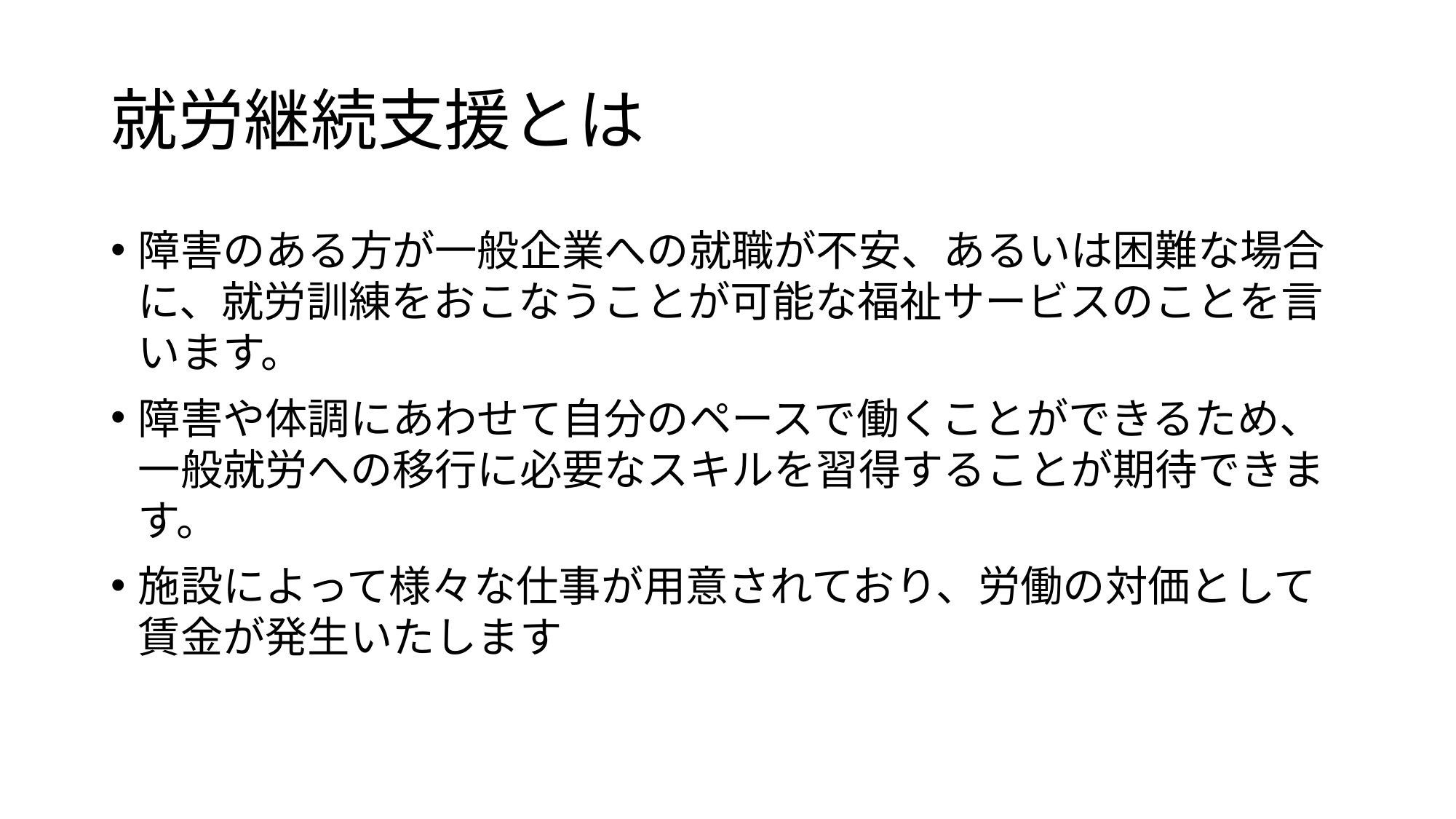

# 就労継続支援とは
障害のある方が一般企業への就職が不安、あるいは困難な場合に、就労訓練をおこなうことが可能な福祉サービスのことを言います。
障害や体調にあわせて自分のペースで働くことができるため、一般就労への移行に必要なスキルを習得することが期待できます。
施設によって様々な仕事が用意されており、労働の対価として賃金が発生いたします